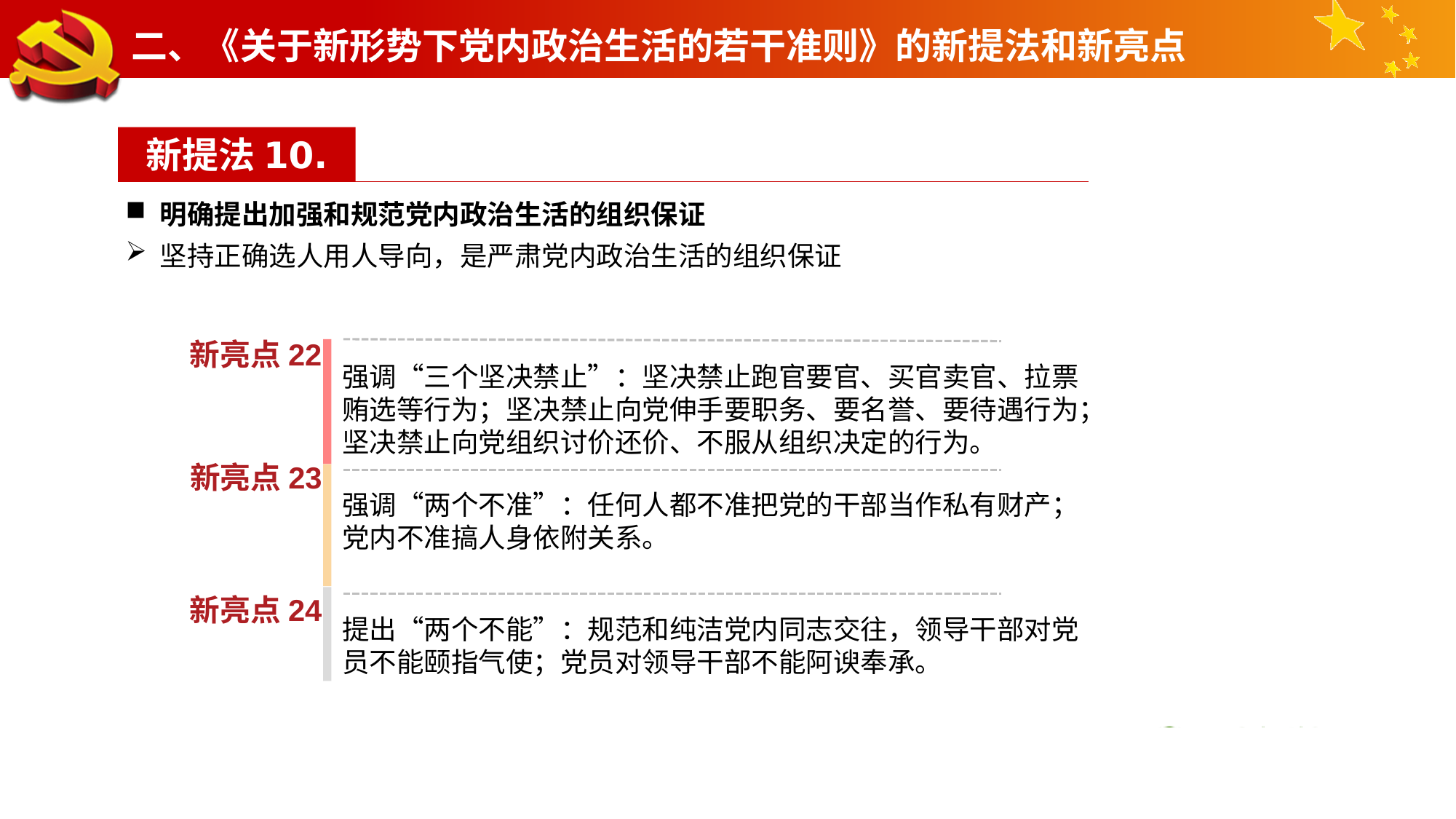

二、《关于新形势下党内政治生活的若干准则》的新提法和新亮点
新提法10.
明确提出加强和规范党内政治生活的组织保证
坚持正确选人用人导向，是严肃党内政治生活的组织保证
新亮点22

强调“三个坚决禁止”：坚决禁止跑官要官、买官卖官、拉票贿选等行为；坚决禁止向党伸手要职务、要名誉、要待遇行为；坚决禁止向党组织讨价还价、不服从组织决定的行为。
新亮点23

强调“两个不准”：任何人都不准把党的干部当作私有财产；党内不准搞人身依附关系。

新亮点24
提出“两个不能”：规范和纯洁党内同志交往，领导干部对党员不能颐指气使；党员对领导干部不能阿谀奉承。